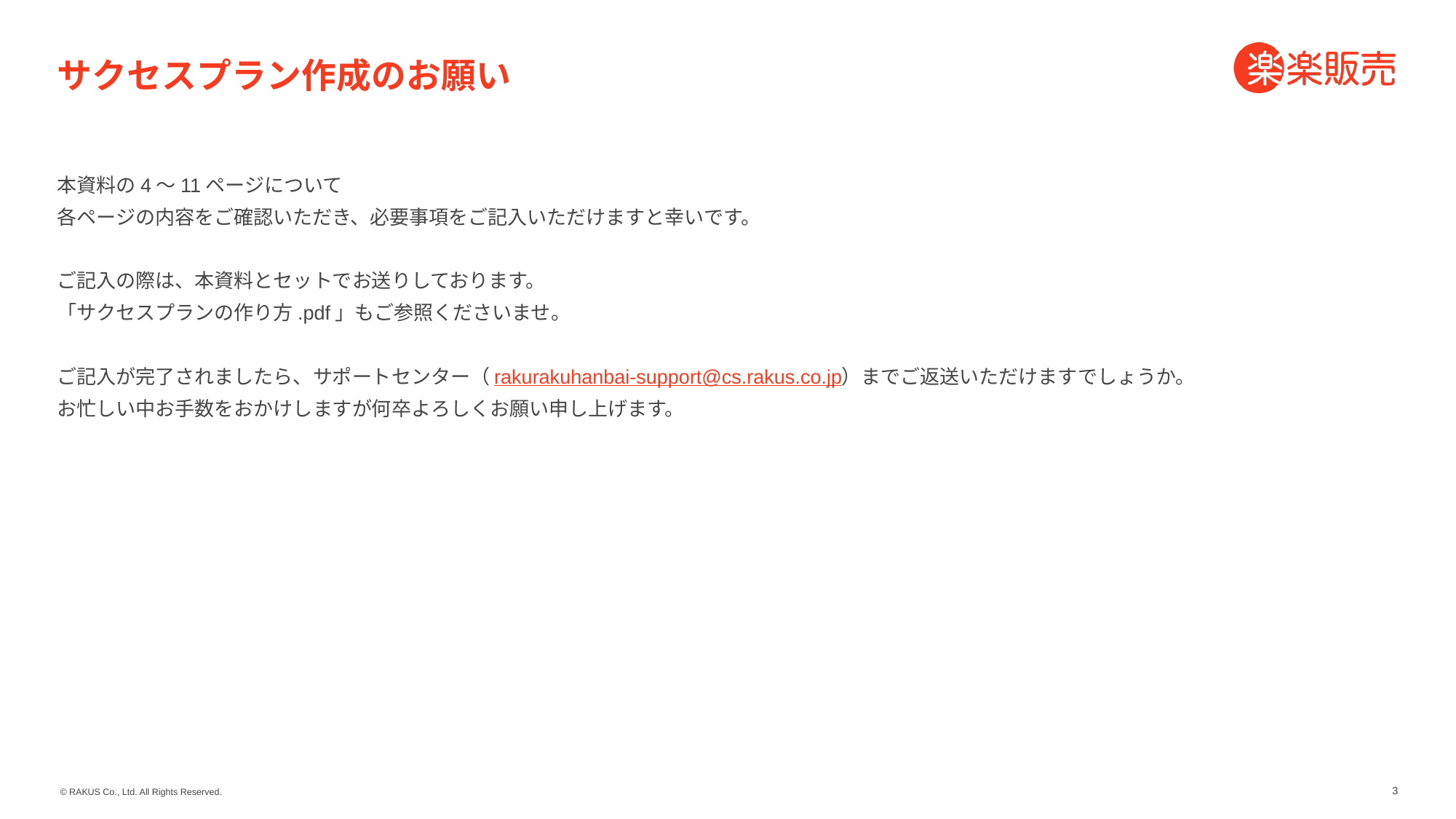

# サクセスプラン作成のお願い
本資料の4～11ページについて
各ページの内容をご確認いただき、必要事項をご記入いただけますと幸いです。

ご記入の際は、本資料とセットでお送りしております。
「サクセスプランの作り方.pdf」もご参照くださいませ。

ご記入が完了されましたら、サポートセンター（rakurakuhanbai-support@cs.rakus.co.jp）までご返送いただけますでしょうか。
お忙しい中お手数をおかけしますが何卒よろしくお願い申し上げます。

3